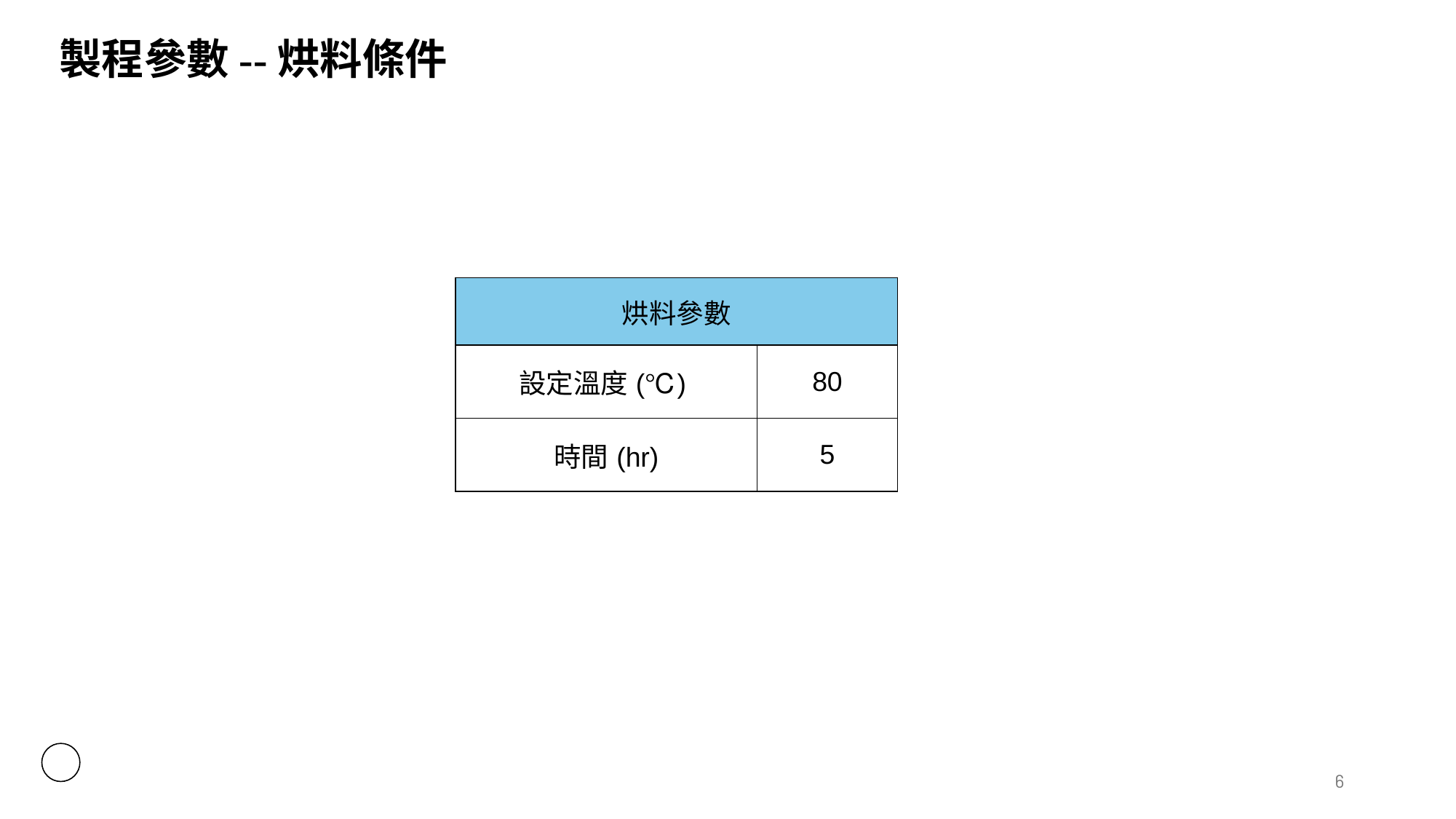

製程參數--烘料條件
| 烘料參數 |  |
| --- | --- |
| 設定溫度(℃) | 80 |
| 時間(hr) | 5 |
Plastics Precision Molding Lab

6